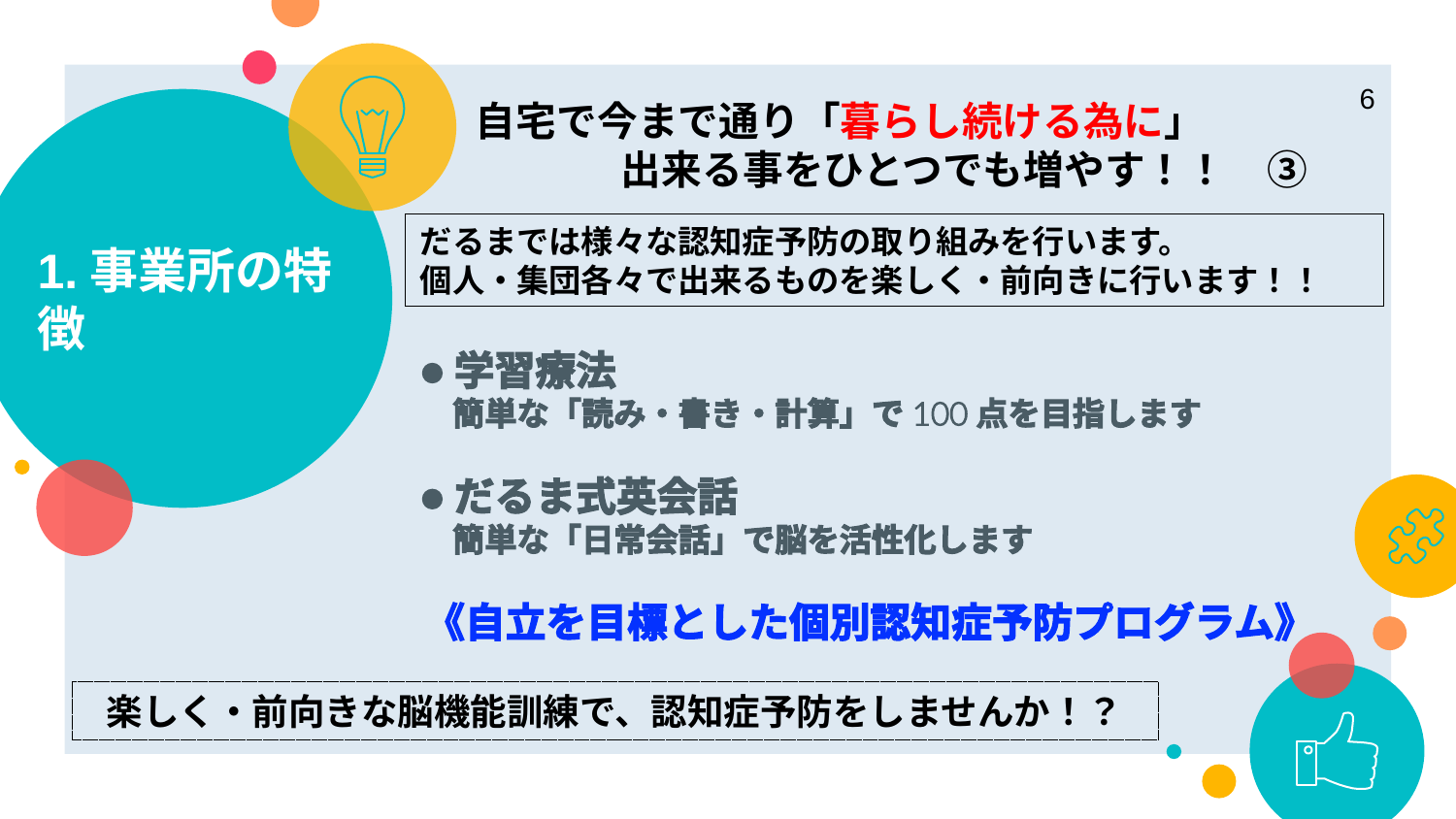

6
# 1.事業所の特徴
自宅で今まで通り「暮らし続ける為に」
	出来る事をひとつでも増やす！！　③
だるまでは様々な認知症予防の取り組みを行います。
個人・集団各々で出来るものを楽しく・前向きに行います！！
●学習療法
　簡単な「読み・書き・計算」で100点を目指します

●だるま式英会話
　簡単な「日常会話」で脳を活性化します

《自立を目標とした個別認知症予防プログラム》
楽しく・前向きな脳機能訓練で、認知症予防をしませんか！？